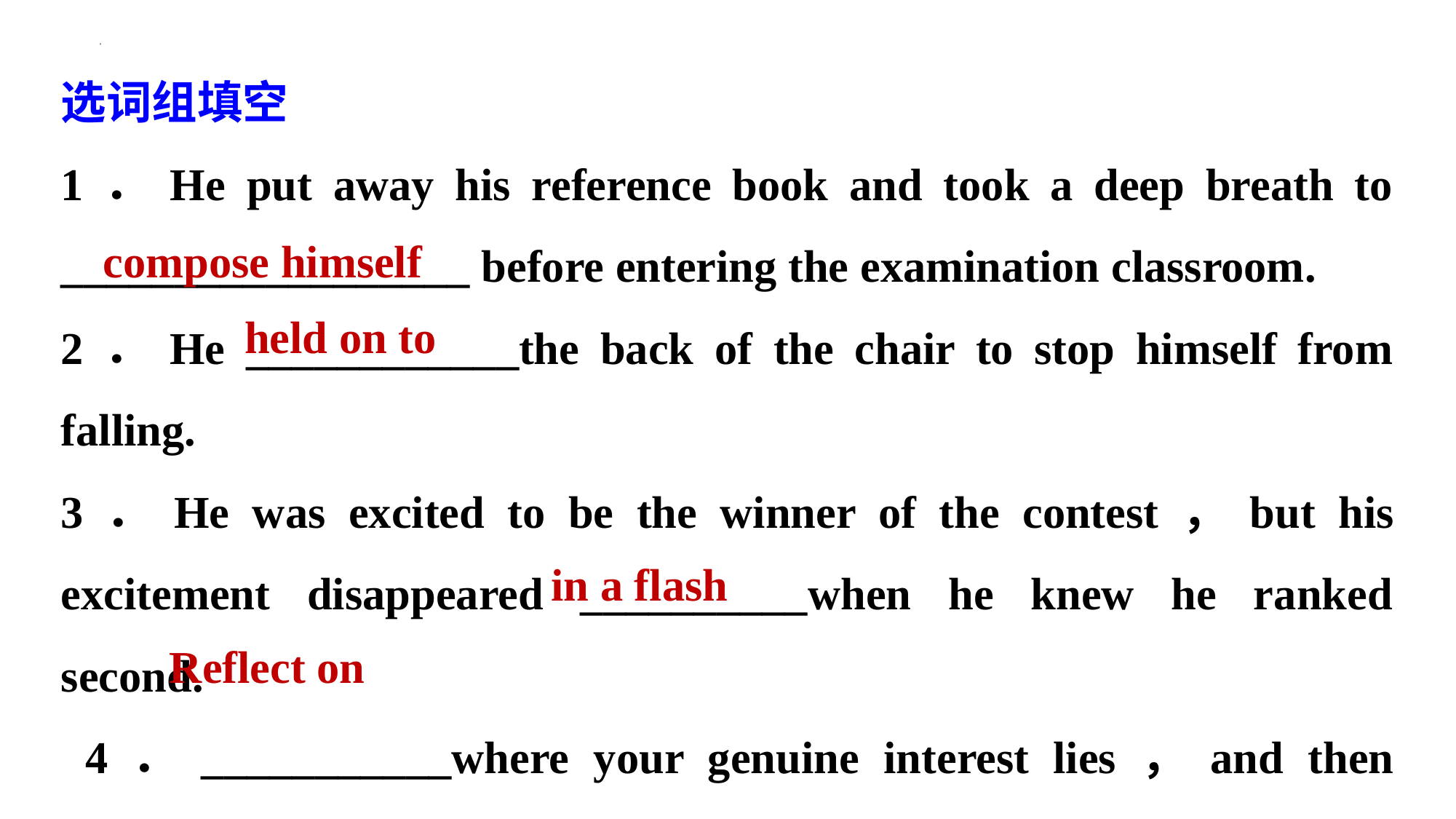

选词组填空
1．He put away his reference book and took a deep breath to __________________ before entering the examination classroom.
2．He ____________the back of the chair to stop himself from falling.
3．He was excited to be the winner of the contest，but his excitement disappeared __________when he knew he ranked second.
 4．___________where your genuine interest lies，and then decide what you want to learn in university.
compose himself
held on to
in a flash
Reflect on